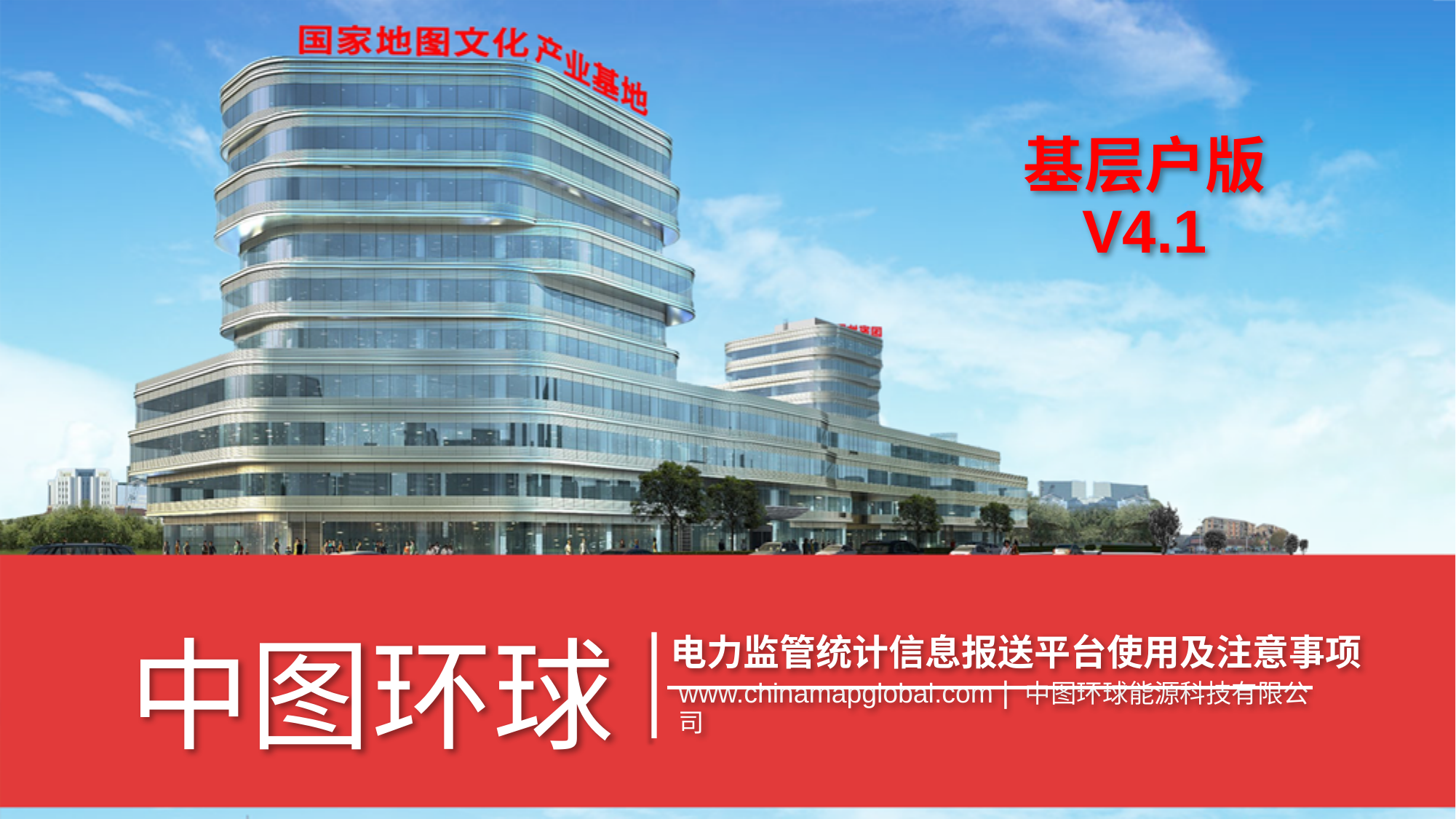

基层户版
V4.1
电力监管统计信息报送平台使用及注意事项

www.chinamapglobal.com | 中图环球能源科技有限公司